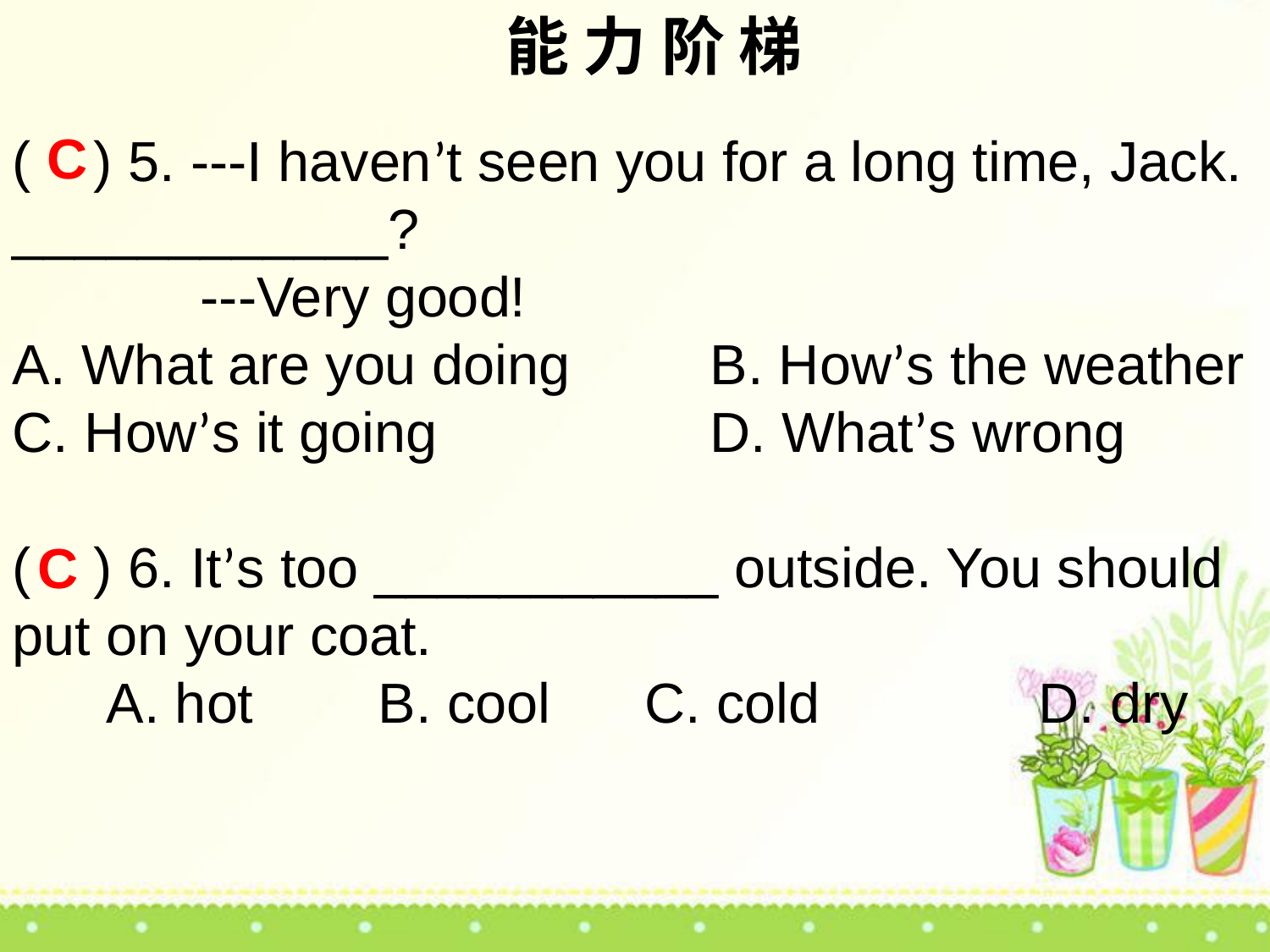

能 力 阶 梯
C
(    ) 5. ---I haven’t seen you for a long time, Jack. ____________?
            ---Very good!
A. What are you doing 	    B. How’s the weather
C. How’s it going		    D. What’s wrong

(    ) 6. It’s too ___________ outside. You should put on your coat.
      A. hot        B. cool      C. cold              D. dry

C